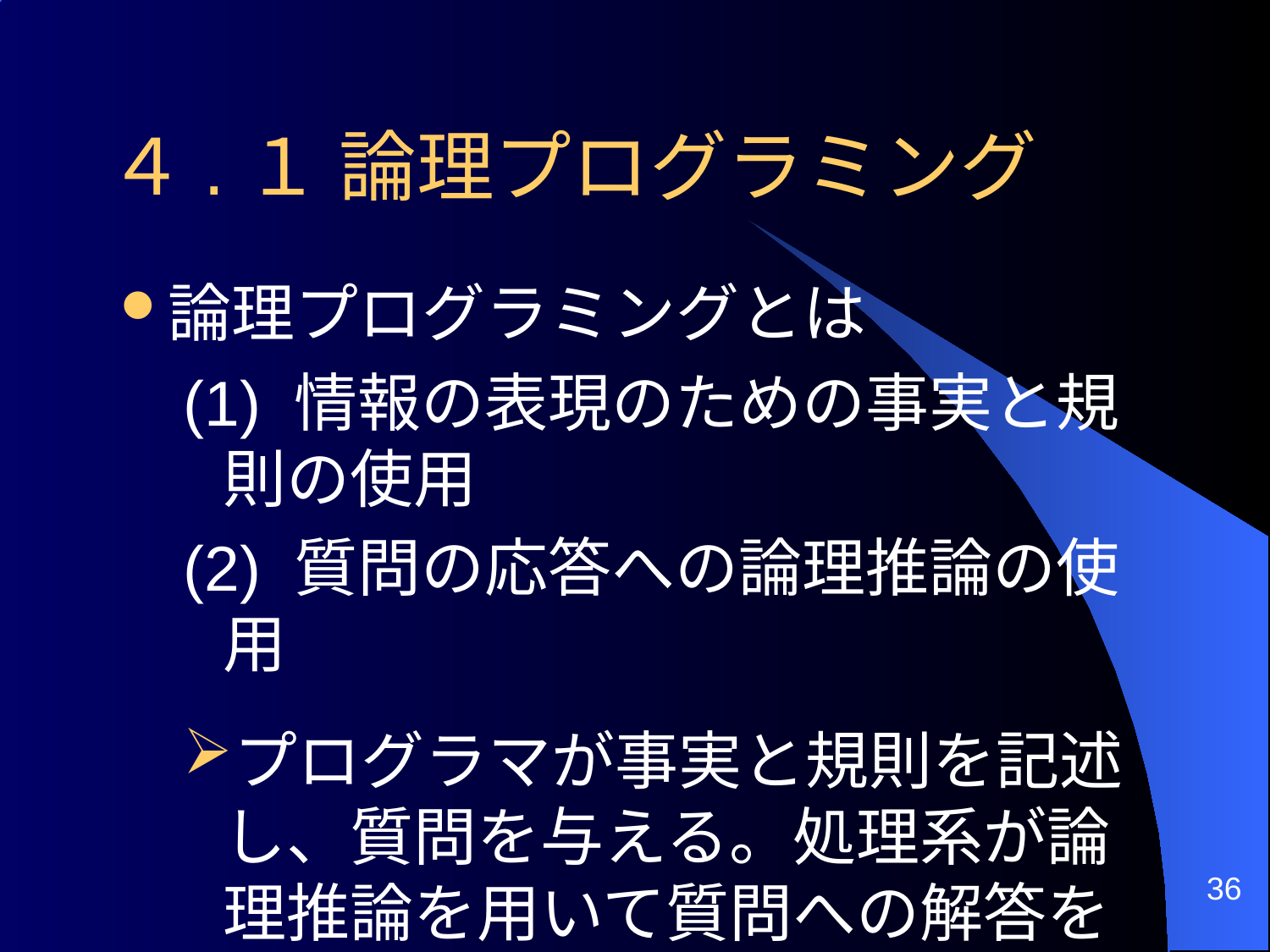

# ４.１ 論理プログラミング
論理プログラミングとは
(1) 情報の表現のための事実と規則の使用
(2) 質問の応答への論理推論の使用

プログラマが事実と規則を記述し、質問を与える。処理系が論理推論を用いて質問への解答を計算する
36